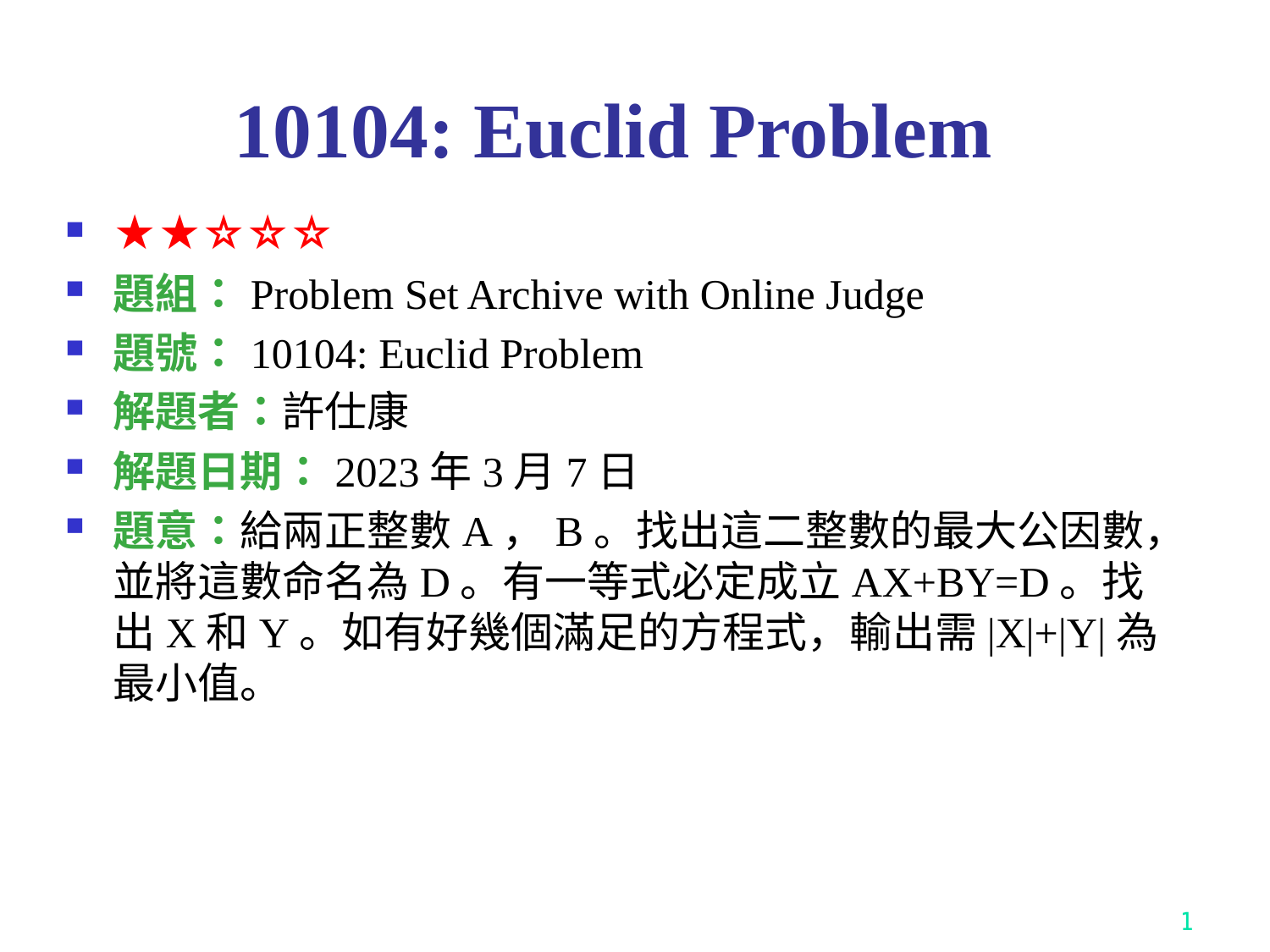

# 10104: Euclid Problem
★★☆☆☆
題組：Problem Set Archive with Online Judge
題號：10104: Euclid Problem
解題者：許仕康
解題日期：2023年3月7日
題意：給兩正整數A，B。找出這二整數的最大公因數，並將這數命名為D。有一等式必定成立AX+BY=D。找出X和Y。如有好幾個滿足的方程式，輸出需|X|+|Y|為最小值。
1